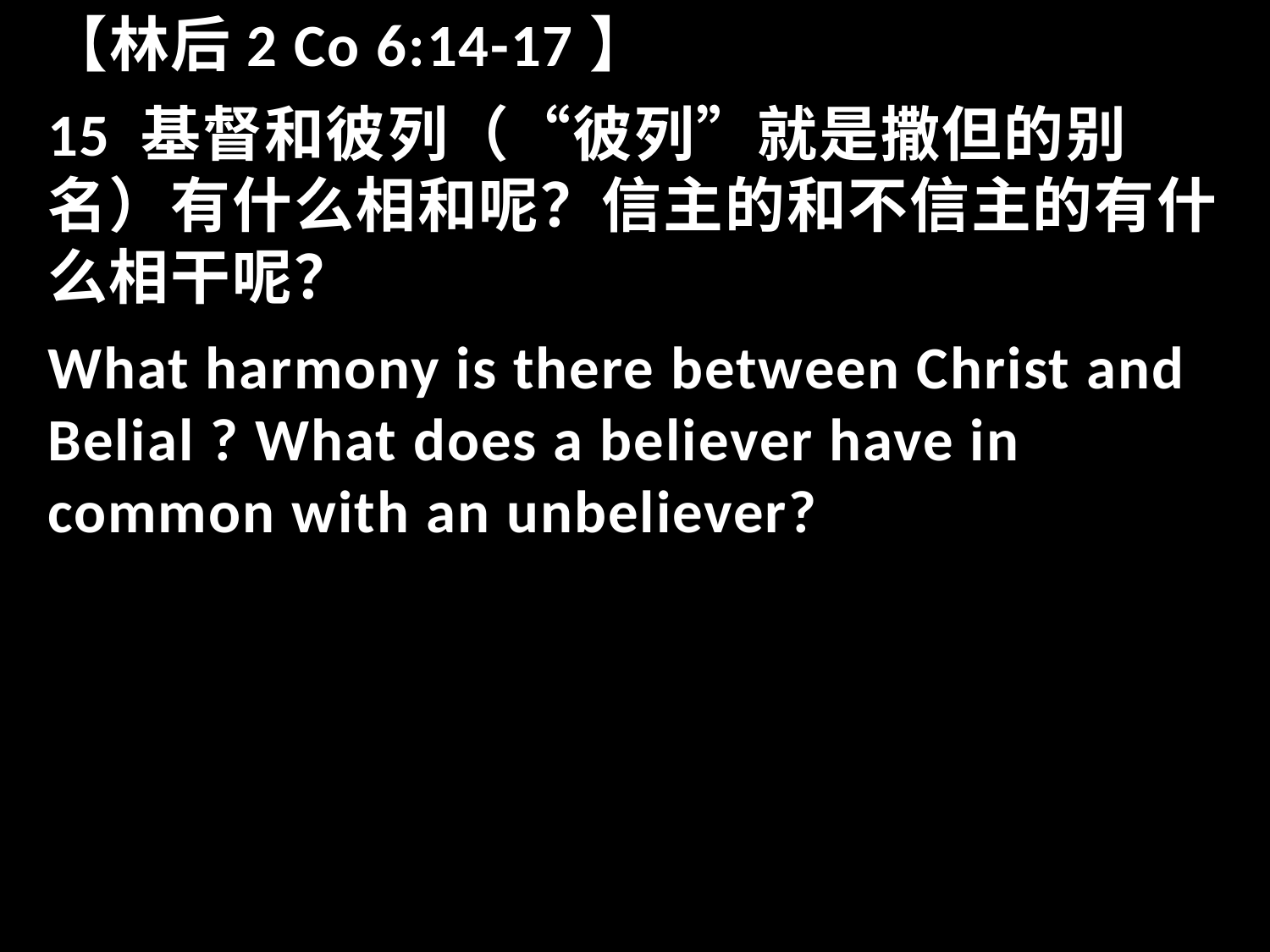

【林后2 Co 6:14-17】
15 基督和彼列（“彼列”就是撒但的别名）有什么相和呢？信主的和不信主的有什么相干呢？
What harmony is there between Christ and Belial ? What does a believer have in common with an unbeliever?